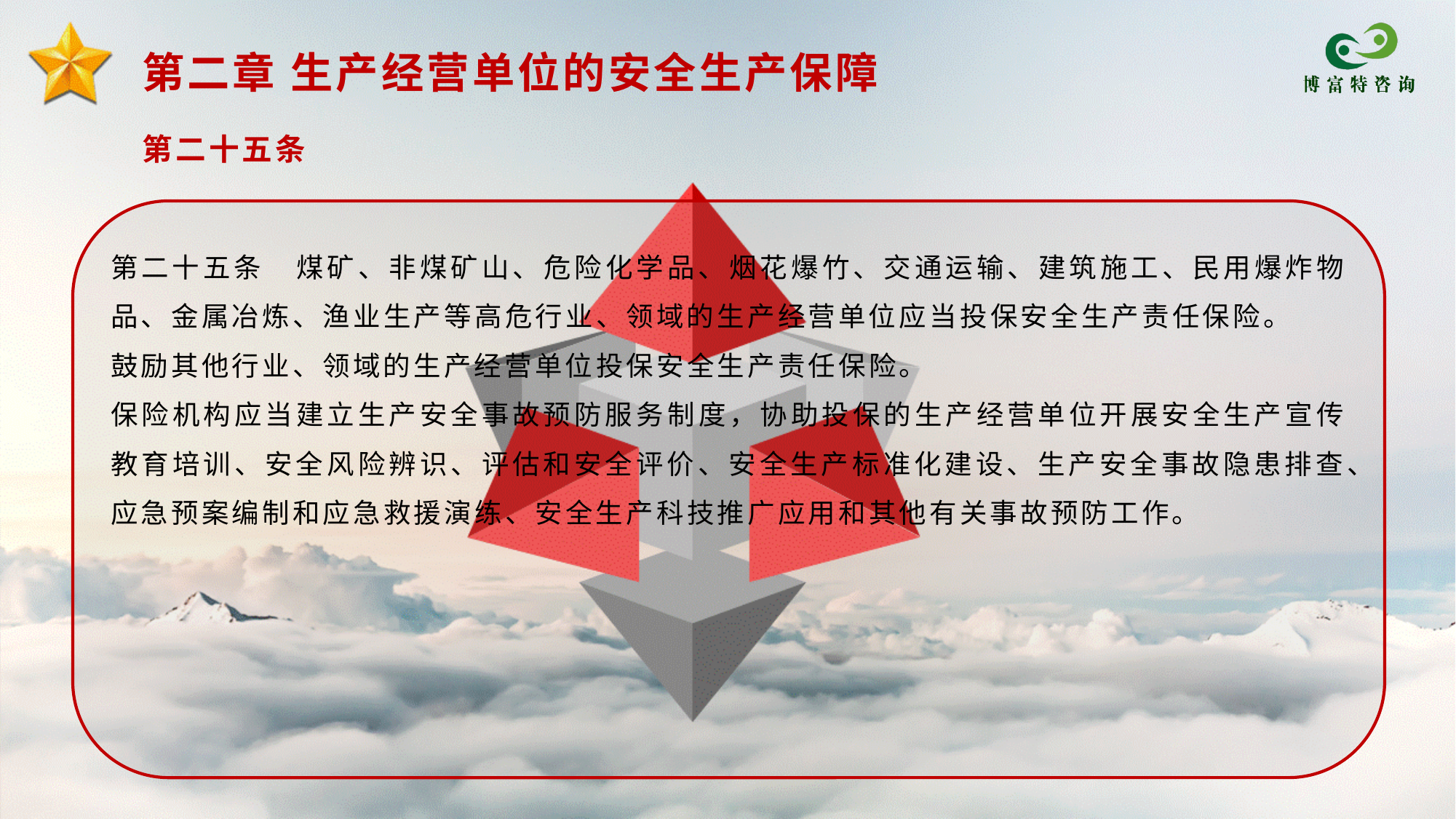

第二章 生产经营单位的安全生产保障
第二十五条
第二十五条　煤矿、非煤矿山、危险化学品、烟花爆竹、交通运输、建筑施工、民用爆炸物品、金属冶炼、渔业生产等高危行业、领域的生产经营单位应当投保安全生产责任保险。
鼓励其他行业、领域的生产经营单位投保安全生产责任保险。
保险机构应当建立生产安全事故预防服务制度，协助投保的生产经营单位开展安全生产宣传教育培训、安全风险辨识、评估和安全评价、安全生产标准化建设、生产安全事故隐患排查、应急预案编制和应急救援演练、安全生产科技推广应用和其他有关事故预防工作。